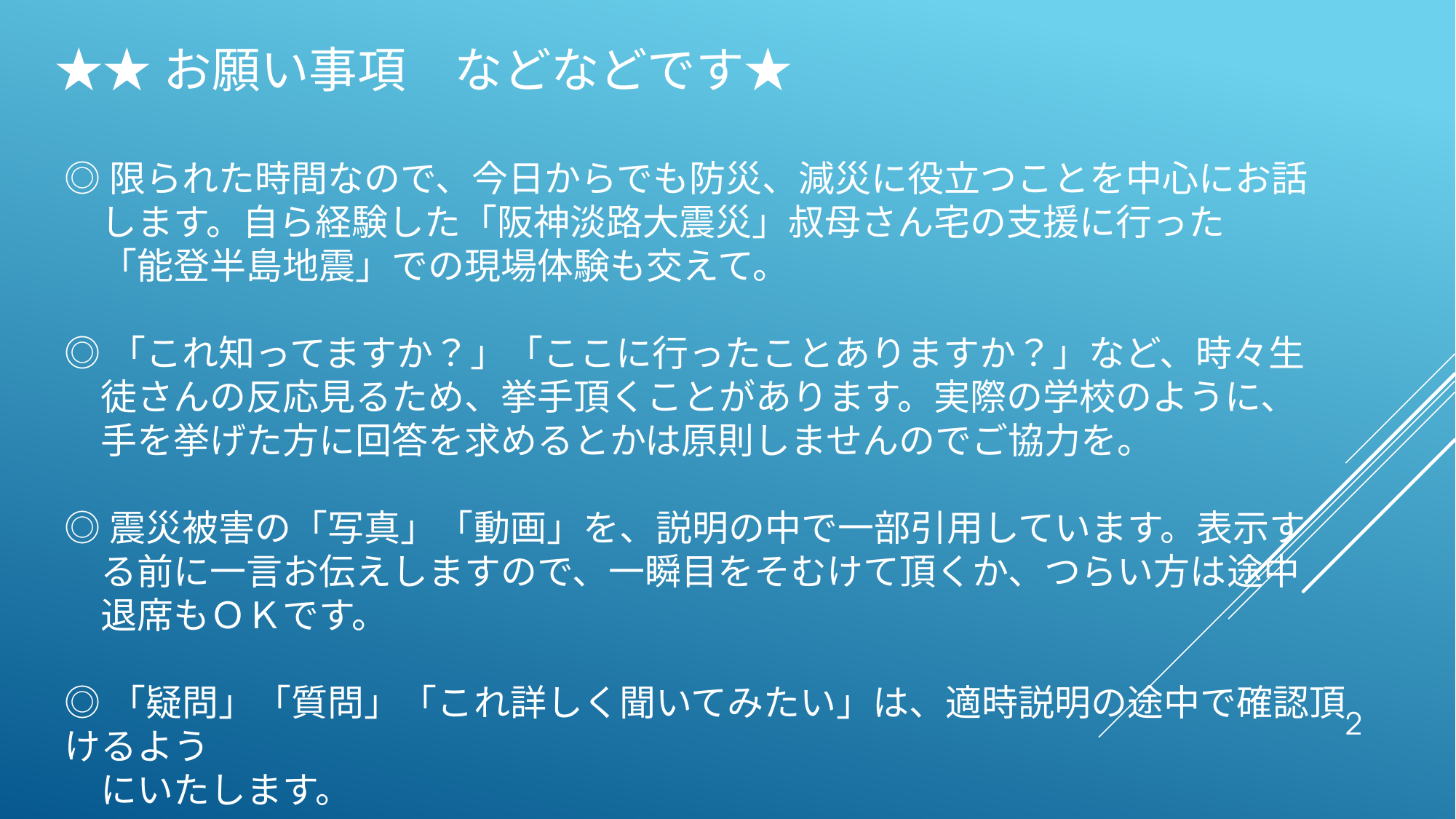

★★お願い事項　などなどです★

◎限られた時間なので、今日からでも防災、減災に役立つことを中心にお話
　します。自ら経験した「阪神淡路大震災」叔母さん宅の支援に行った
　「能登半島地震」での現場体験も交えて。

◎「これ知ってますか？」「ここに行ったことありますか？」など、時々生
　徒さんの反応見るため、挙手頂くことがあります。実際の学校のように、
　手を挙げた方に回答を求めるとかは原則しませんのでご協力を。

◎震災被害の「写真」「動画」を、説明の中で一部引用しています。表示す
　る前に一言お伝えしますので、一瞬目をそむけて頂くか、つらい方は途中
　退席もＯＫです。

◎「疑問」「質問」「これ詳しく聞いてみたい」は、適時説明の途中で確認頂けるよう
　にいたします。

2